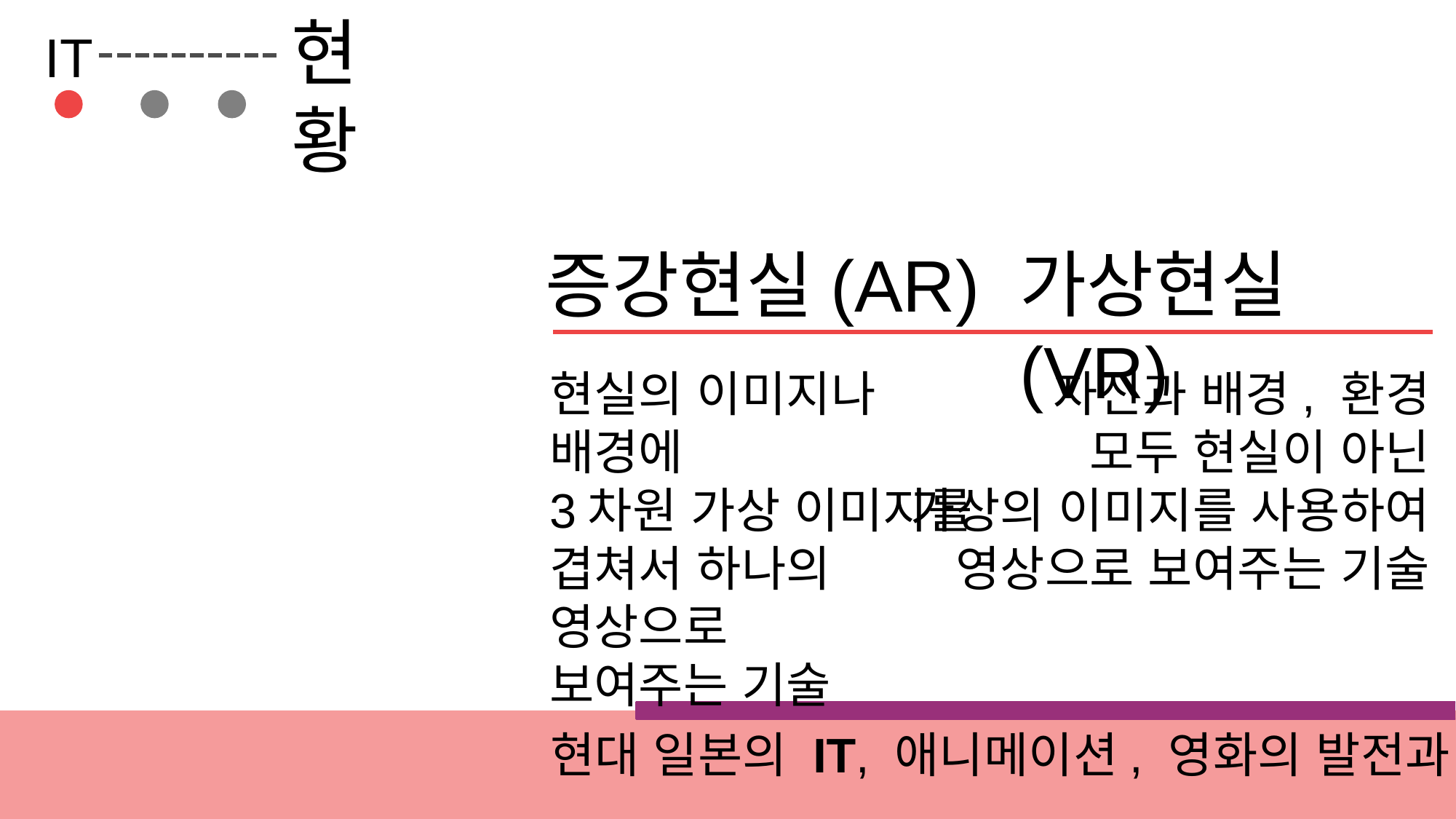

현황
IT

가상현실(VR)
증강현실(AR)
현실의 이미지나 배경에
3차원 가상 이미지를
겹쳐서 하나의 영상으로
보여주는 기술
자신과 배경, 환경
모두 현실이 아닌
가상의 이미지를 사용하여
영상으로 보여주는 기술

현대 일본의 IT, 애니메이션, 영화의 발전과 현황